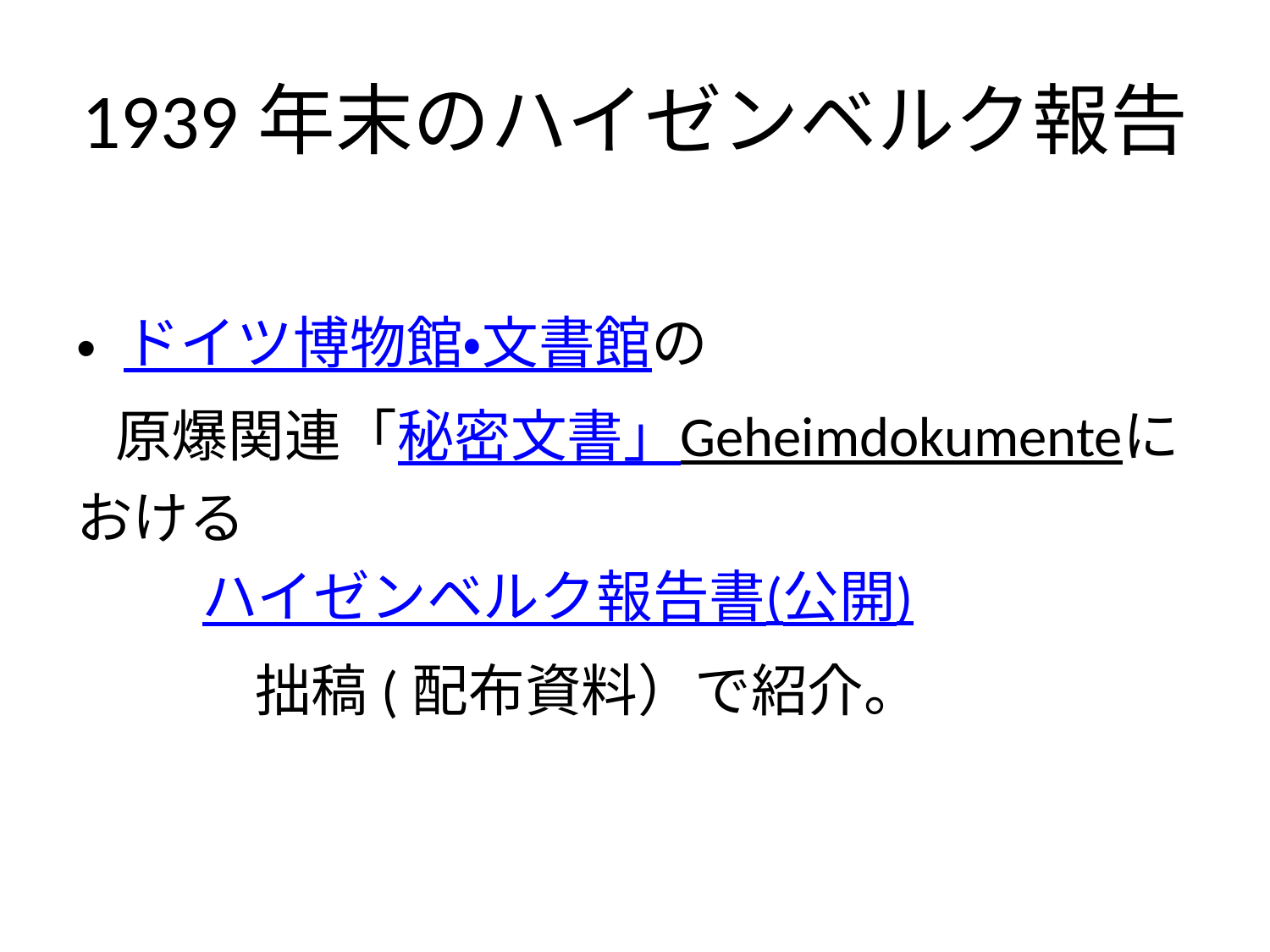

# 1939年末のハイゼンベルク報告

ドイツ博物館・文書館の
  原爆関連「秘密文書」Geheimdokumenteにおける
　 　ハイゼンベルク報告書(公開)
             拙稿(配布資料）で紹介。